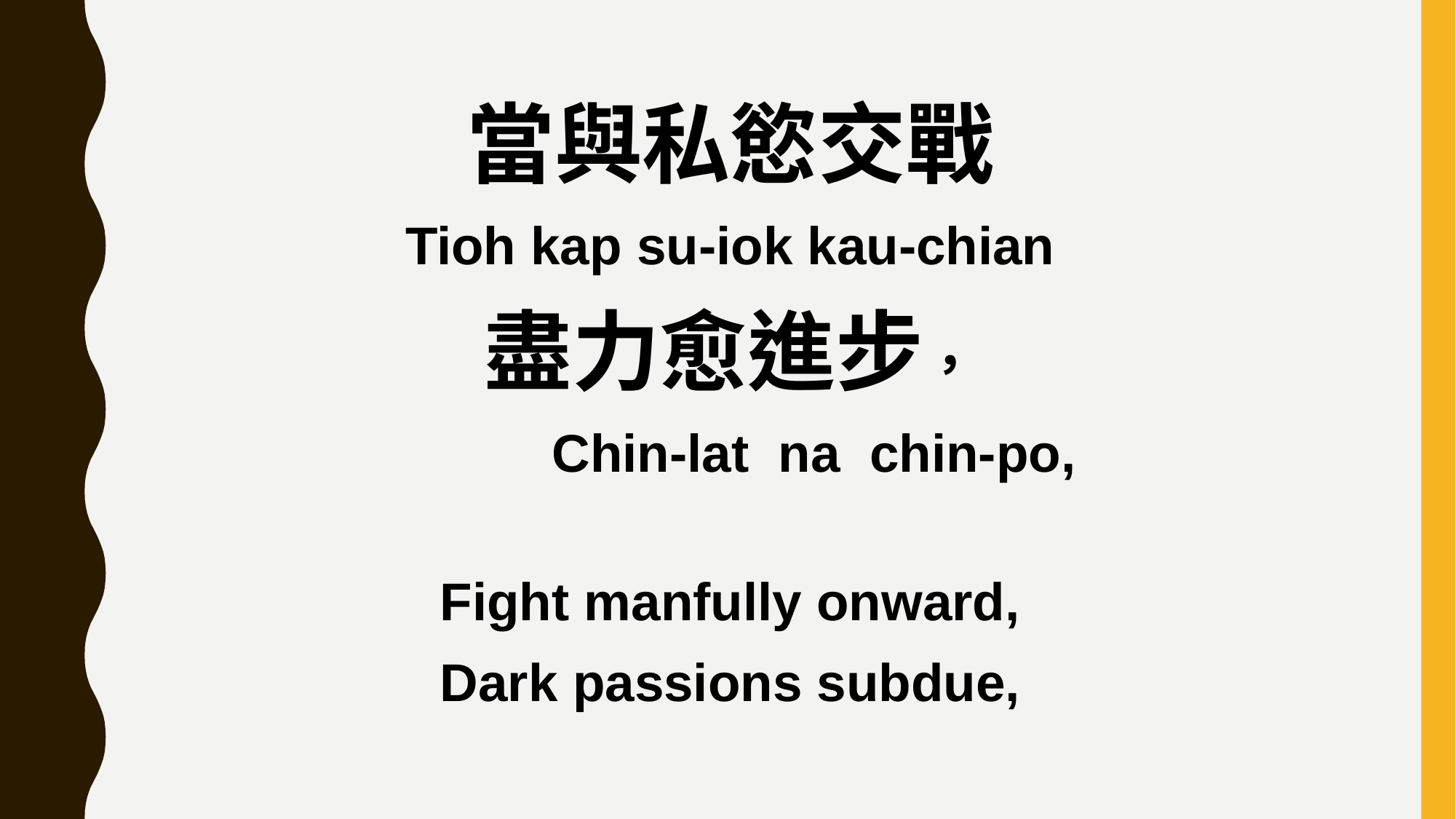

當與私慾交戰
Tioh kap su-iok kau-chian
盡力愈進步，
                        Chin-lat  na  chin-po,

Fight manfully onward,
Dark passions subdue,